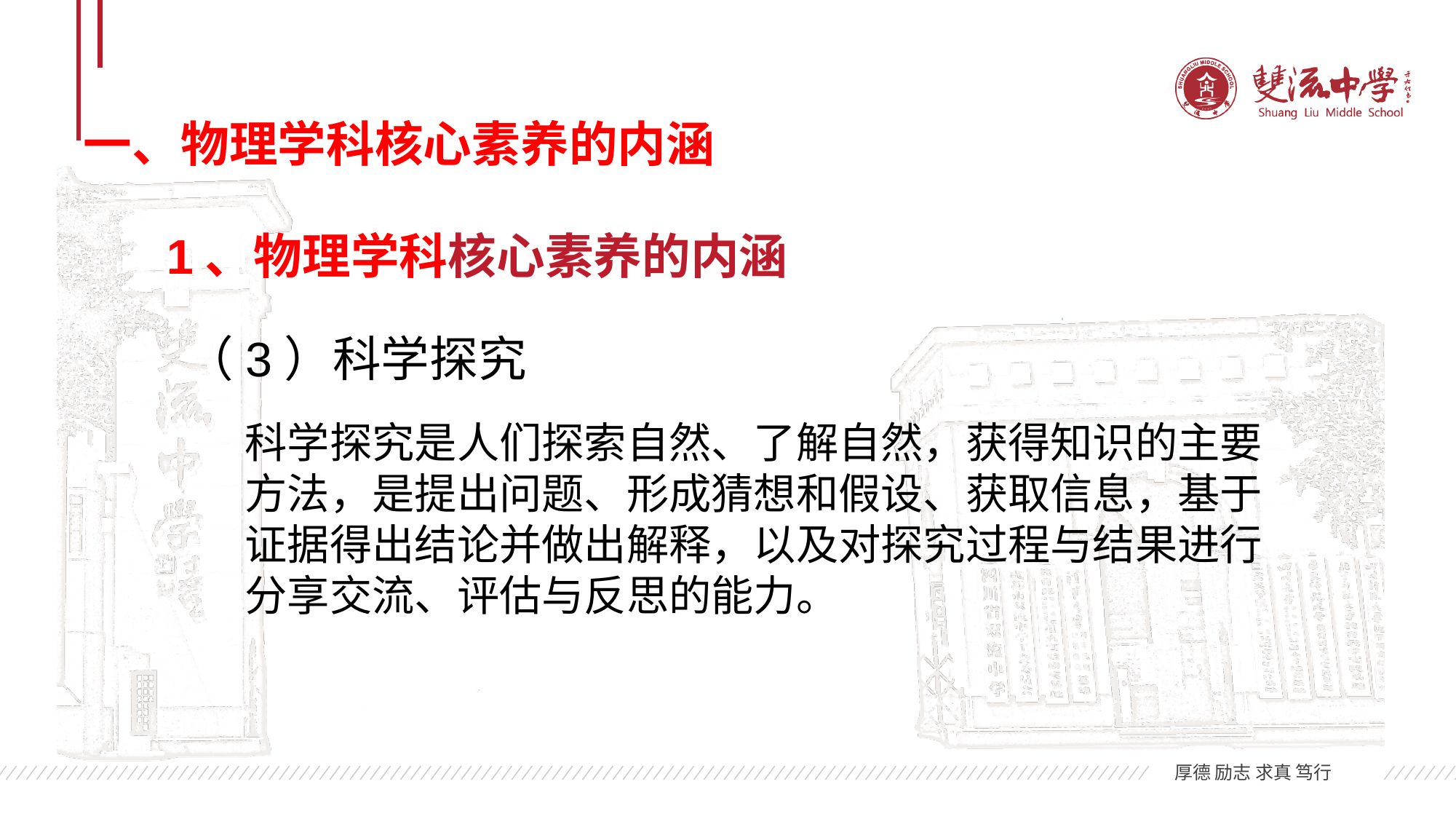

一、物理学科核心素养的内涵
1、物理学科核心素养的内涵
（3）科学探究
科学探究是人们探索自然、了解自然，获得知识的主要方法，是提出问题、形成猜想和假设、获取信息，基于证据得出结论并做出解释，以及对探究过程与结果进行分享交流、评估与反思的能力。